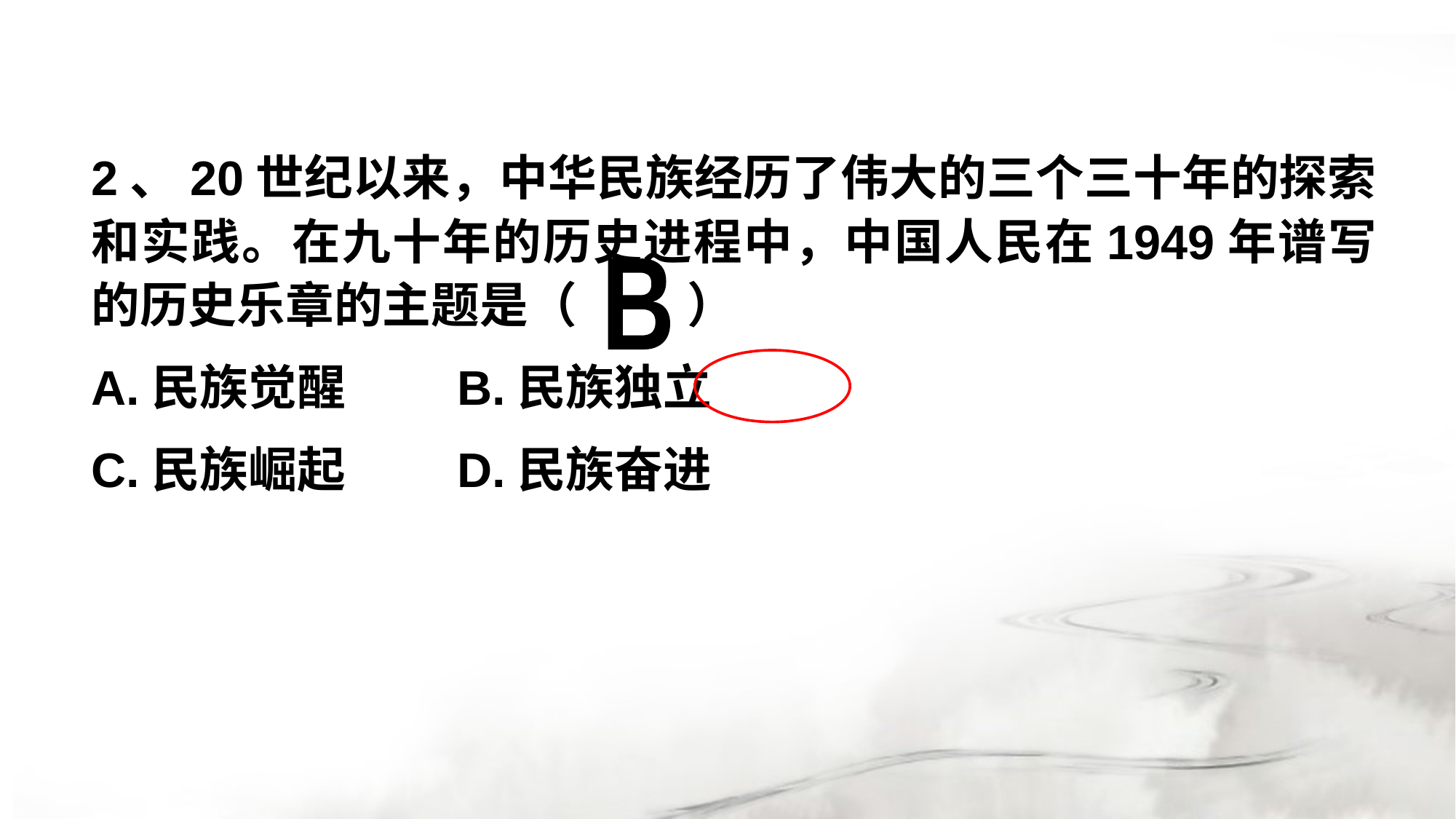

#
2、20世纪以来，中华民族经历了伟大的三个三十年的探索和实践。在九十年的历史进程中，中国人民在1949年谱写的历史乐章的主题是（          ）
A.民族觉醒         B.民族独立
C.民族崛起         D.民族奋进

B